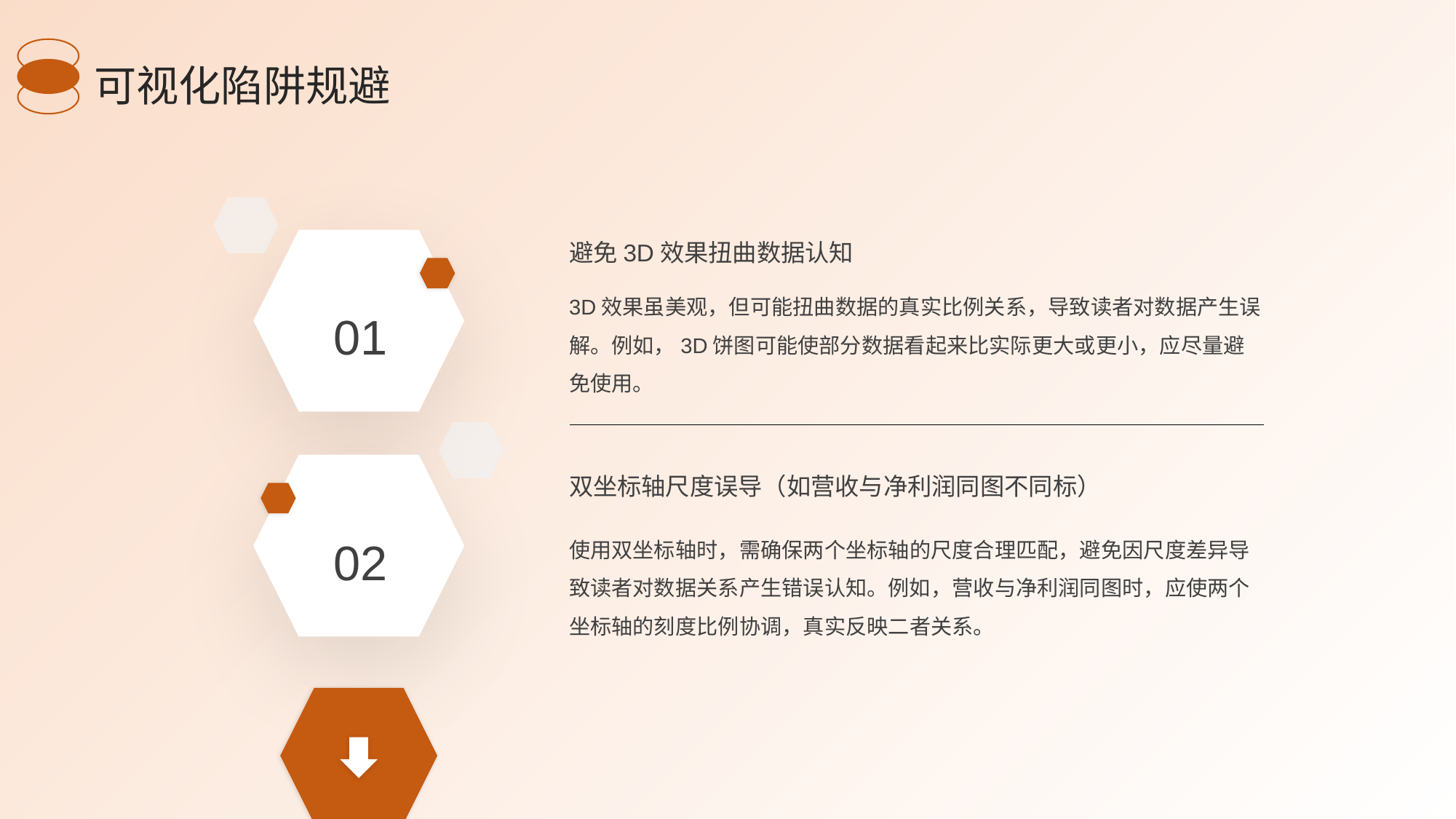

可视化陷阱规避

避免3D效果扭曲数据认知

01

3D效果虽美观，但可能扭曲数据的真实比例关系，导致读者对数据产生误解。例如，3D饼图可能使部分数据看起来比实际更大或更小，应尽量避免使用。

双坐标轴尺度误导（如营收与净利润同图不同标）

02

使用双坐标轴时，需确保两个坐标轴的尺度合理匹配，避免因尺度差异导致读者对数据关系产生错误认知。例如，营收与净利润同图时，应使两个坐标轴的刻度比例协调，真实反映二者关系。